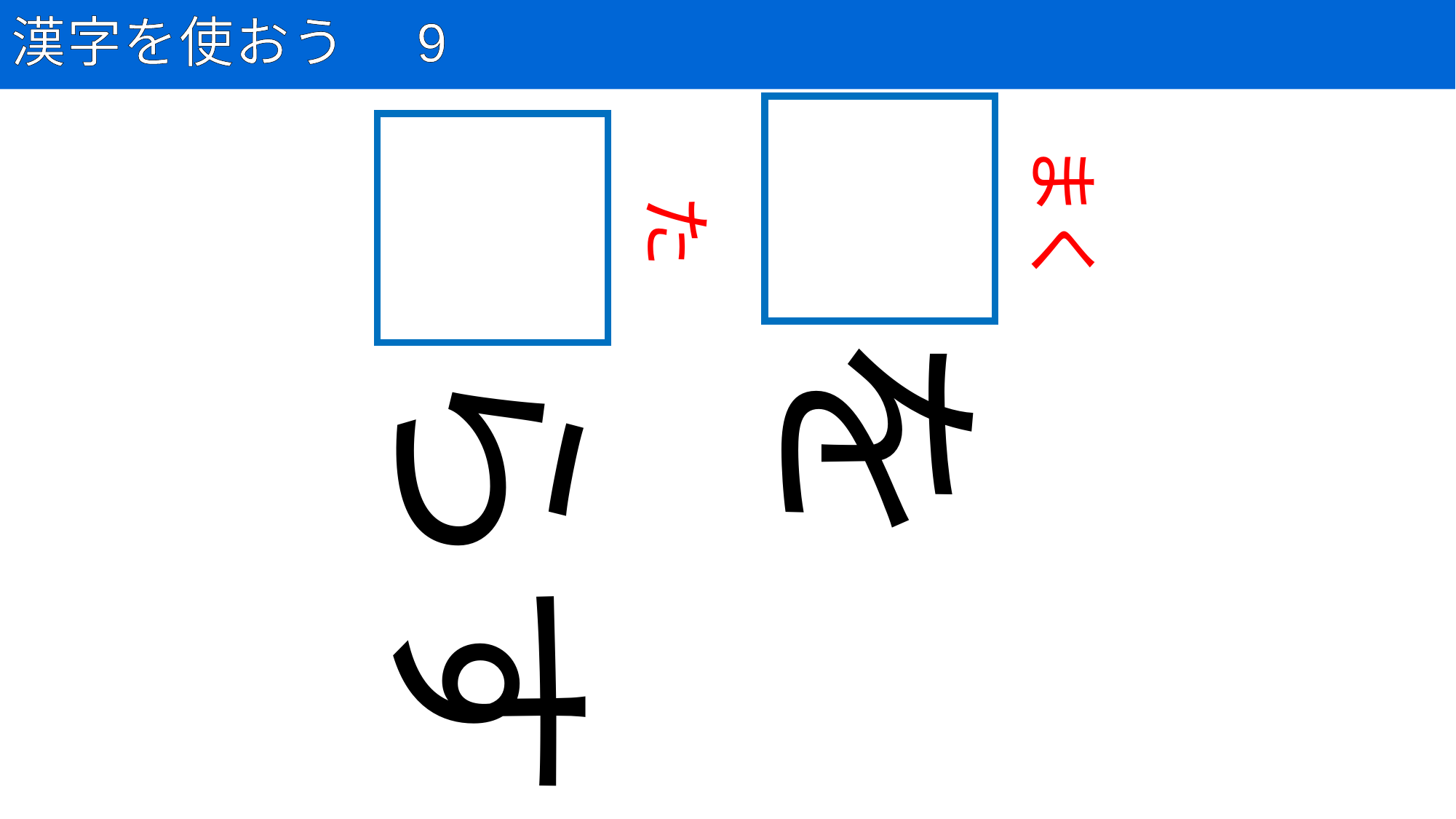

# 漢字を使おう　9
81
幕を

垂らす

まく
た